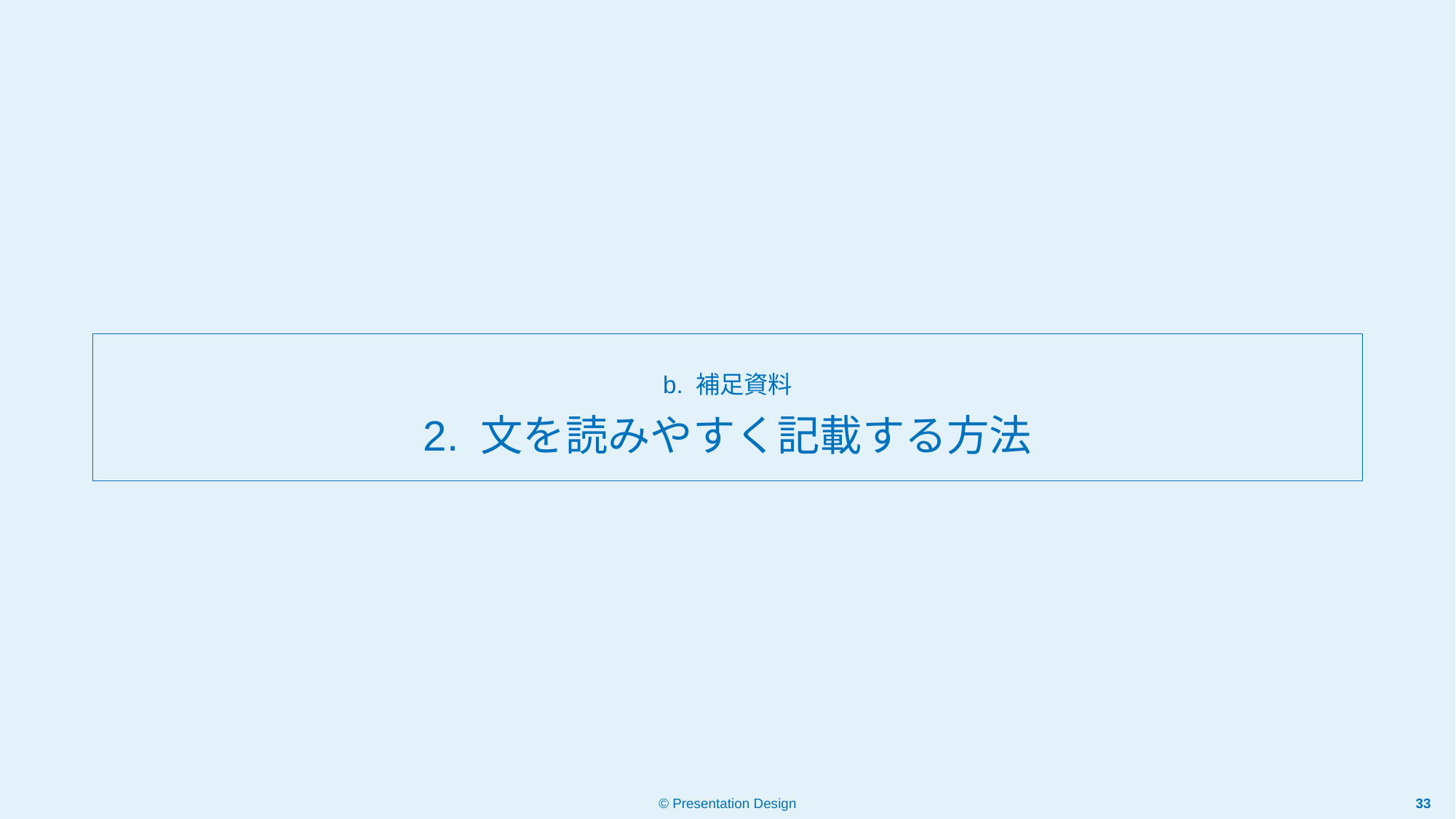

# b. 補足資料 2. 文を読みやすく記載する方法
© Presentation Design
33